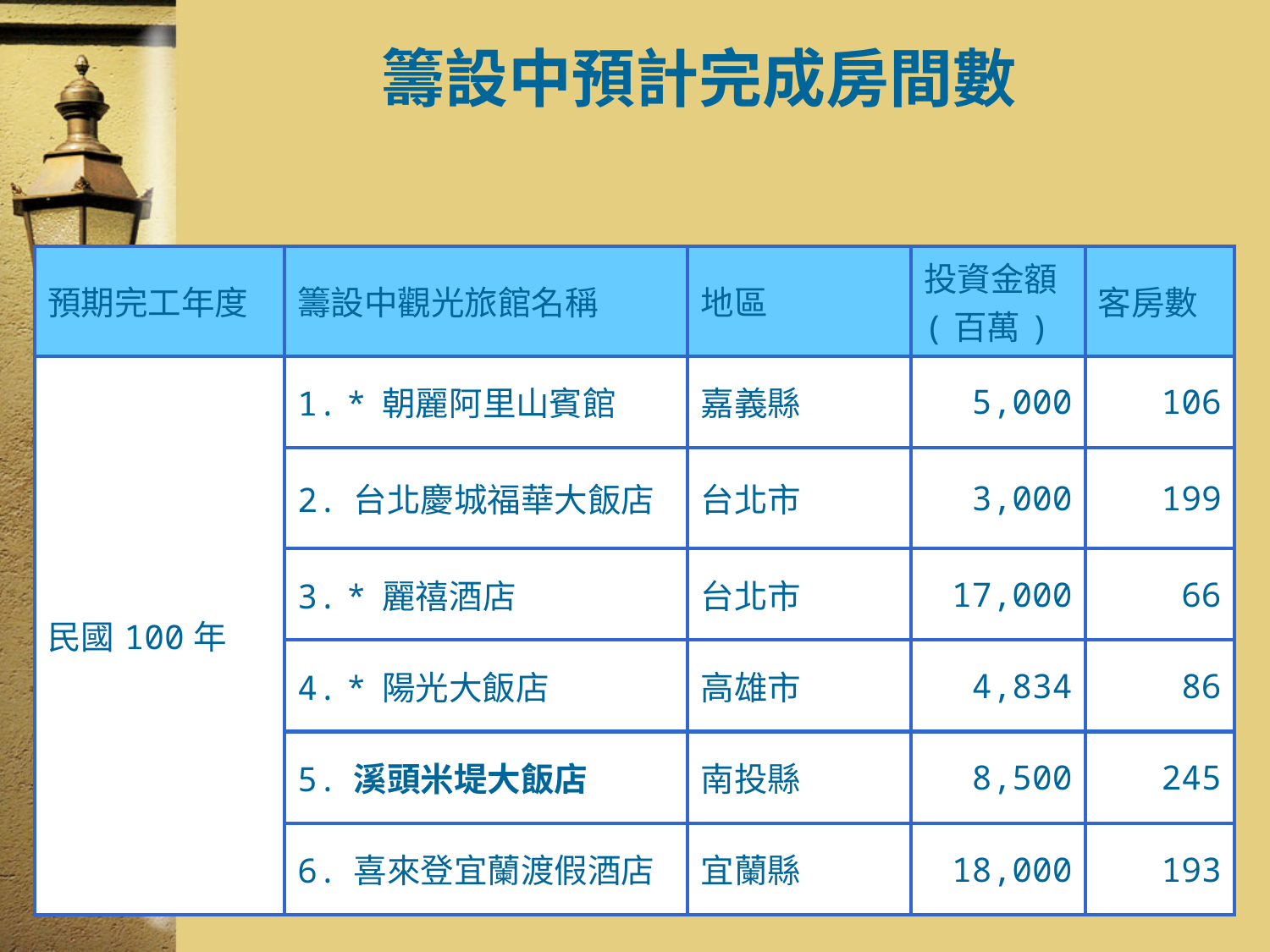

# 籌設中預計完成房間數

| 預期完工年度 | 籌設中觀光旅館名稱 | 地區 | 投資金額(百萬) | 客房數 |
| --- | --- | --- | --- | --- |
| 民國100年 | 1. \* 朝麗阿里山賓館 | 嘉義縣 | 5,000 | 106 |
|  | 2. 台北慶城福華大飯店 | 台北市 | 3,000 | 199 |
|  | 3. \* 麗禧酒店 | 台北市 | 17,000 | 66 |
|  | 4. \* 陽光大飯店 | 高雄市 | 4,834 | 86 |
|  | 5. 溪頭米堤大飯店 | 南投縣 | 8,500 | 245 |
|  | 6. 喜來登宜蘭渡假酒店 | 宜蘭縣 | 18,000 | 193 |
66